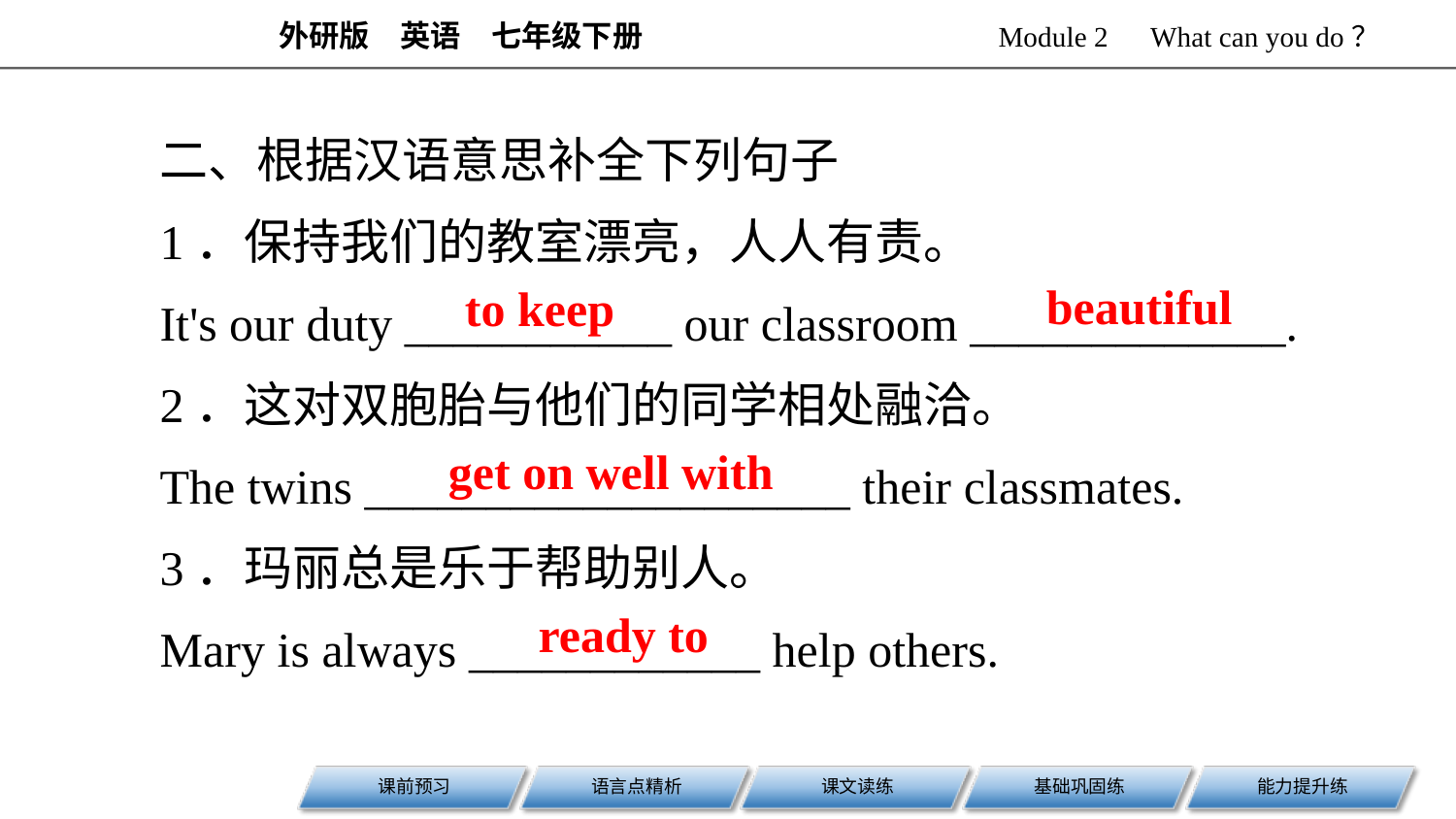

二、根据汉语意思补全下列句子
1．保持我们的教室漂亮，人人有责。
It's our duty ___________ our classroom _____________.
2．这对双胞胎与他们的同学相处融洽。
The twins ____________________ their classmates.
3．玛丽总是乐于帮助别人。
Mary is always ____________ help others.
beautiful
to keep
get on well with
ready to